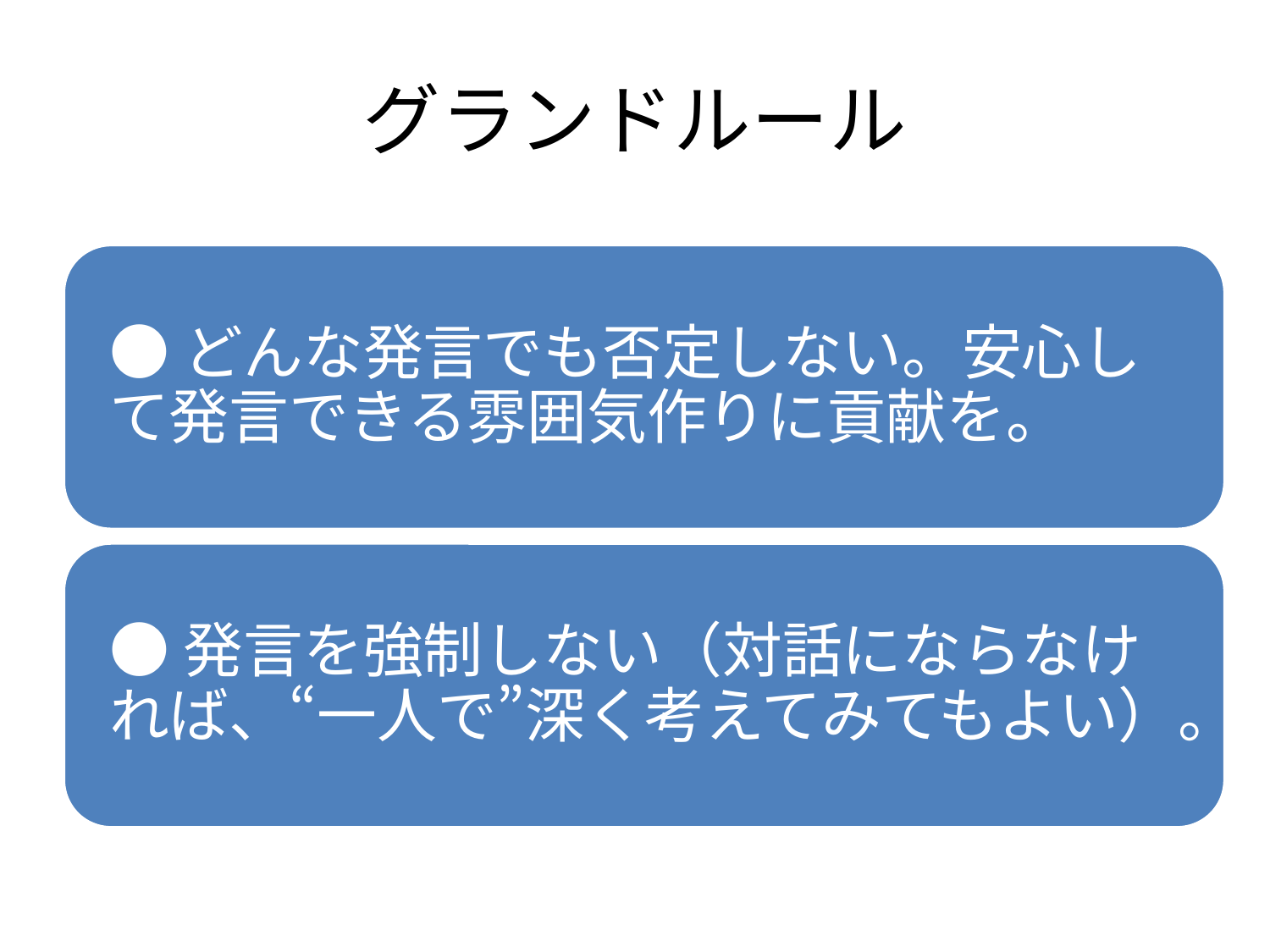

# グランドルール
●どんな発言でも否定しない。安心して発言できる雰囲気作りに貢献を。
●発言を強制しない（対話にならなければ、“一人で”深く考えてみてもよい）。